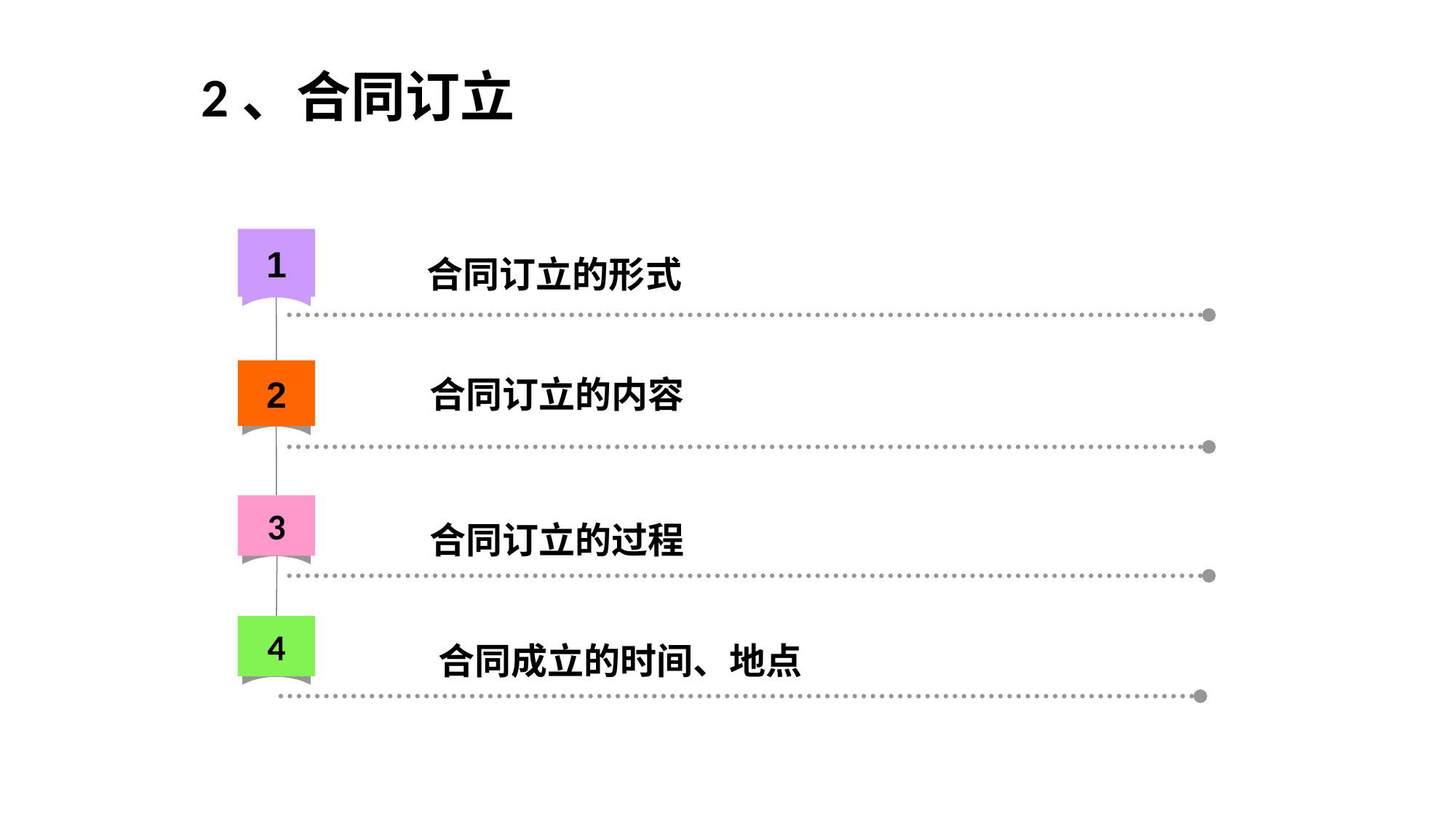

2、合同订立
1

合同订立的形式

2

合同订立的内容

3

合同订立的过程

4

合同成立的时间、地点